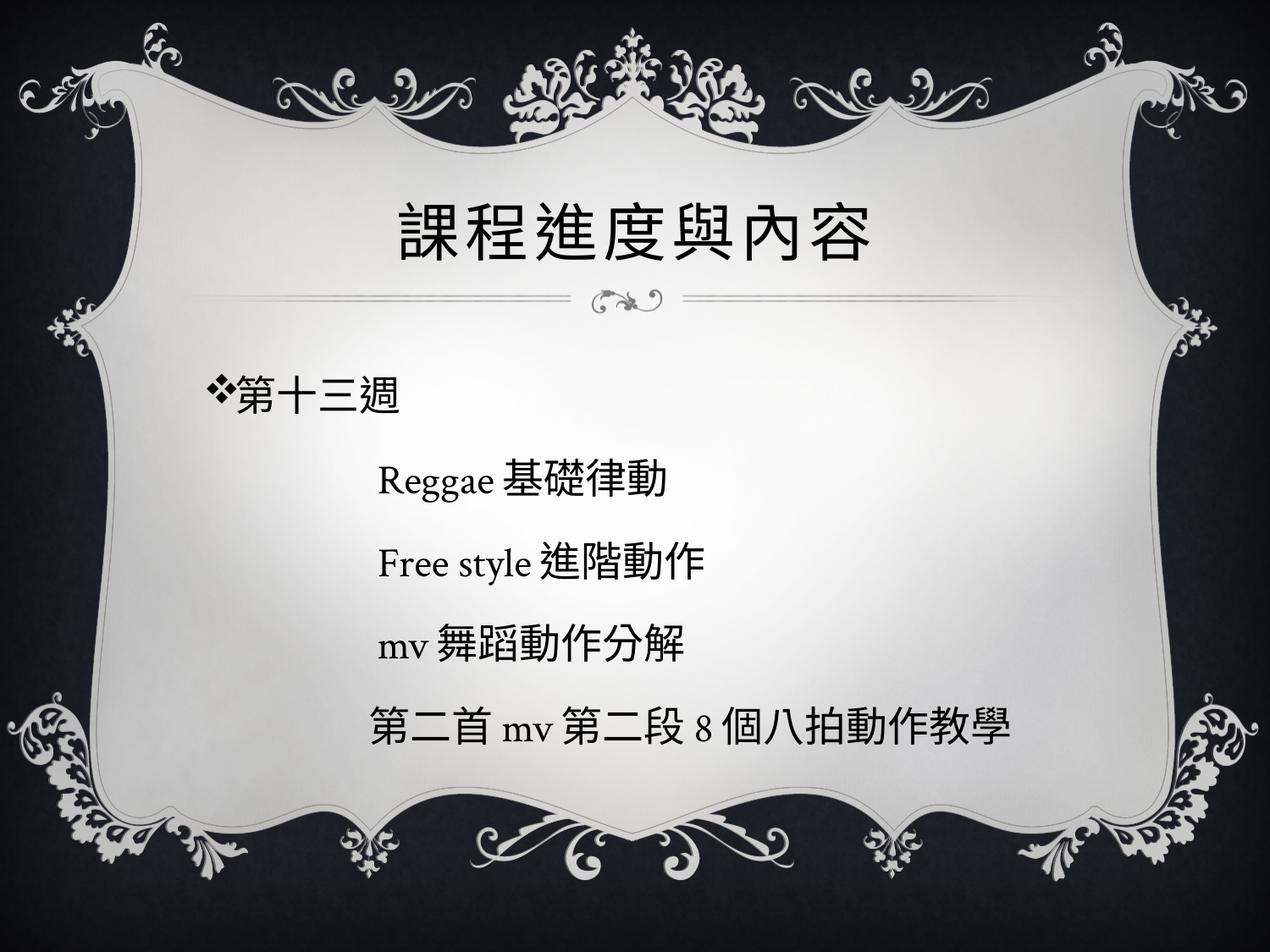

# 課程進度與內容
第十三週
　　　　Reggae基礎律動
　　　　Free style進階動作
　　　　mv舞蹈動作分解
　　　　第二首mv第二段8個八拍動作教學